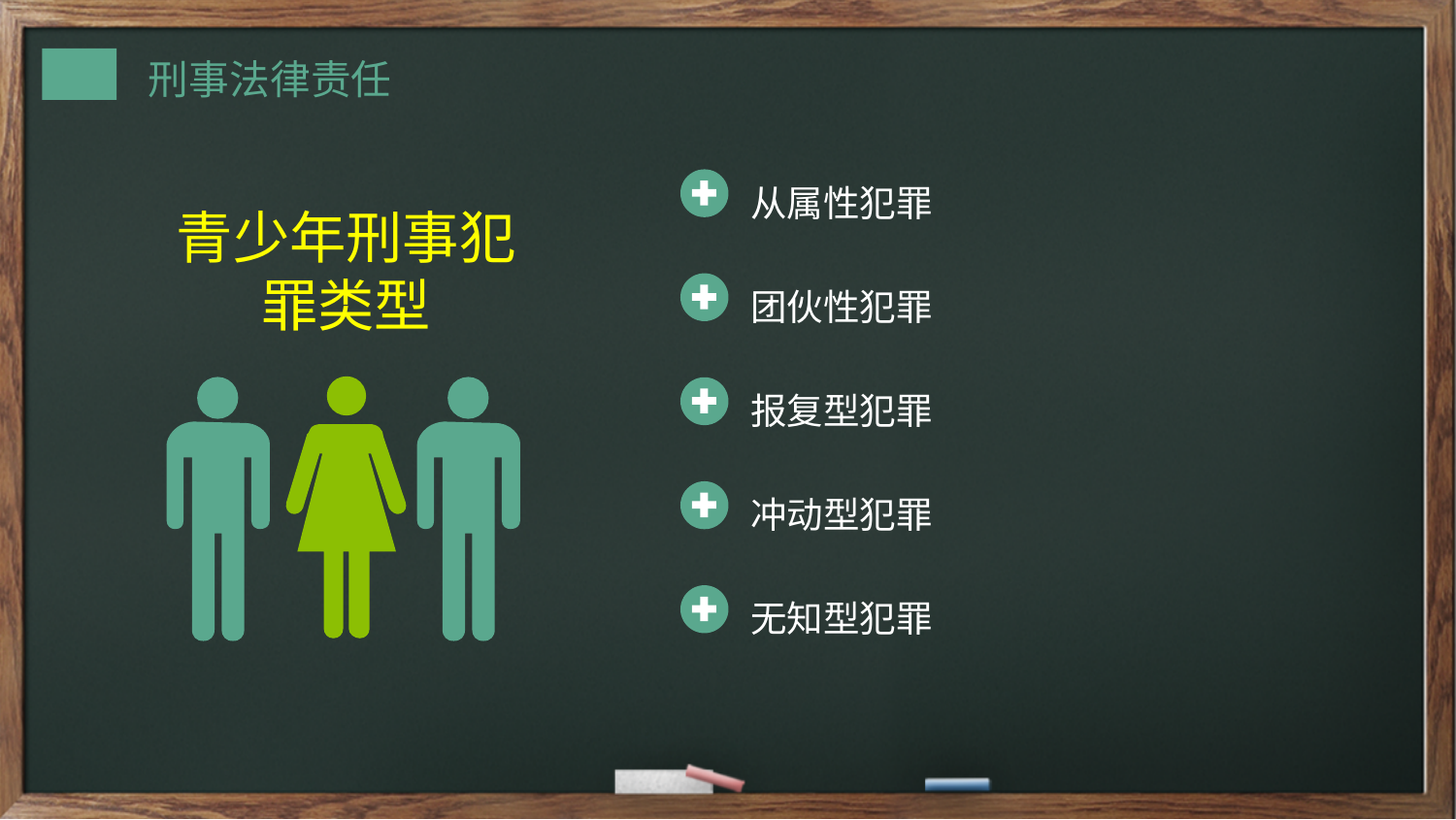

从属性犯罪

青少年刑事犯罪类型

团伙性犯罪

报复型犯罪

冲动型犯罪

无知型犯罪